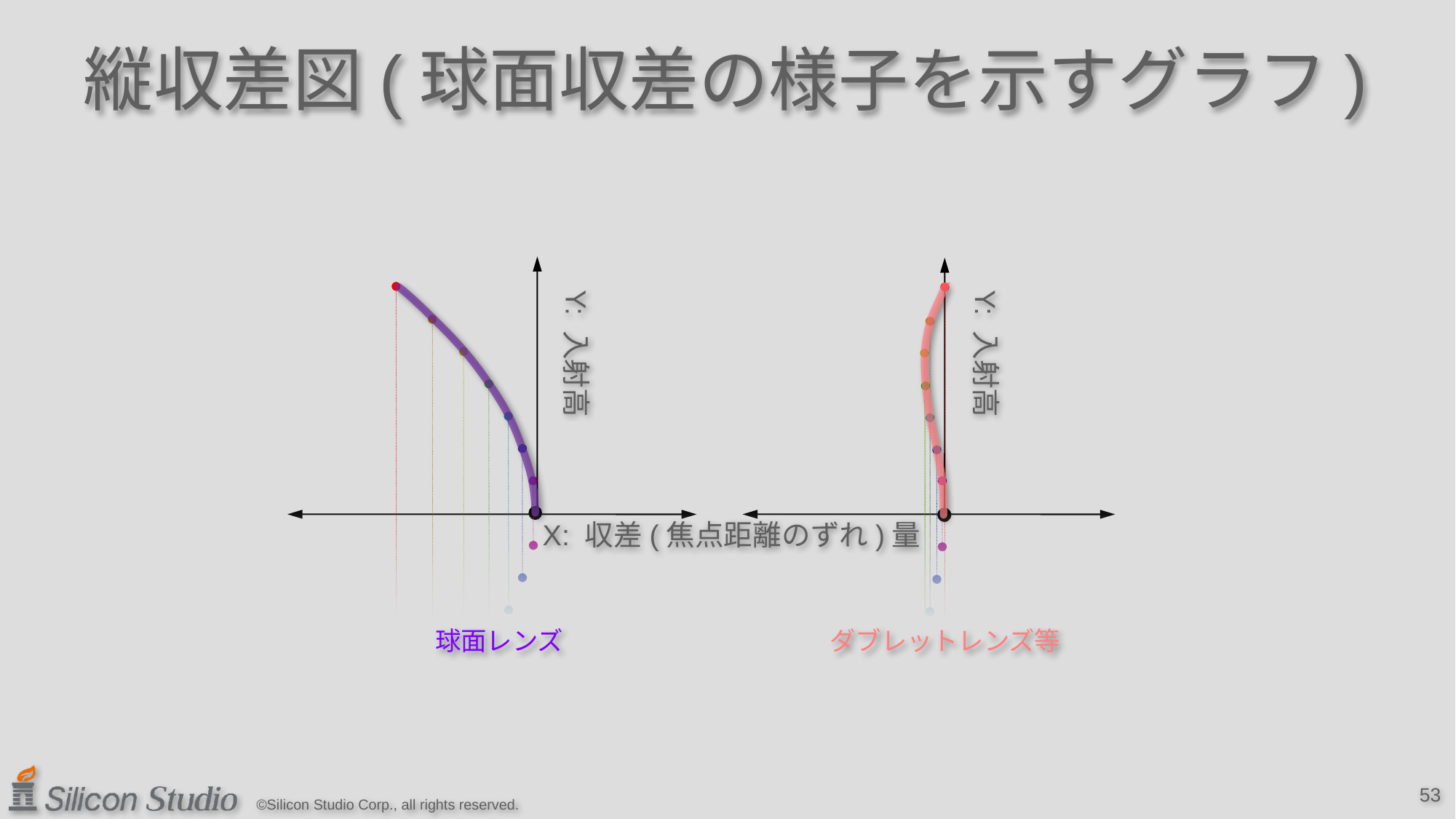

# 縦収差図(球面収差の様子を示すグラフ)

Y: 入射高
Y: 入射高

X: 収差(焦点距離のずれ)量

球面レンズ
ダブレットレンズ等